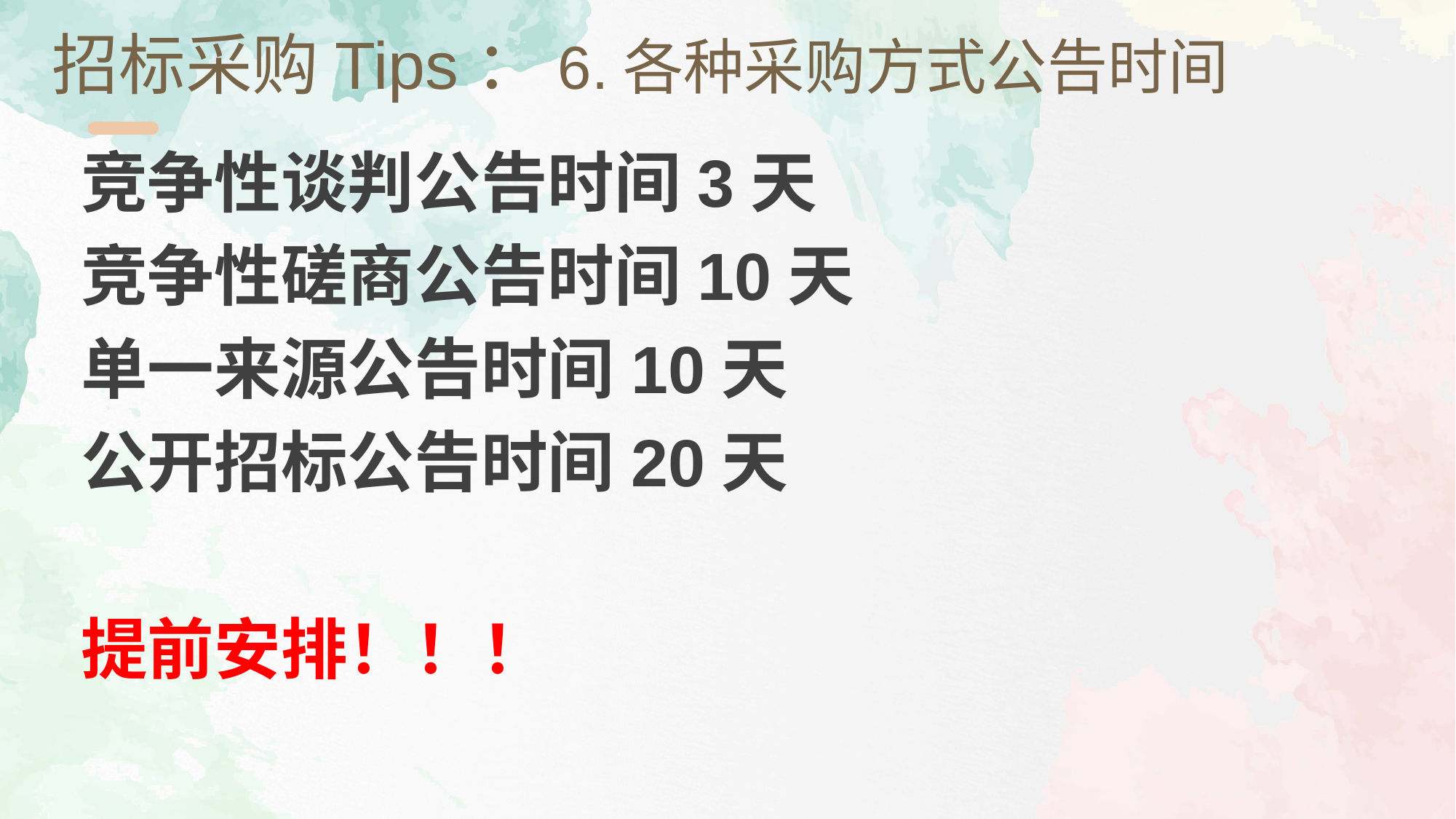

招标采购Tips：6.各种采购方式公告时间

竞争性谈判公告时间3天
竞争性磋商公告时间10天
单一来源公告时间10天
公开招标公告时间20天

提前安排！！！